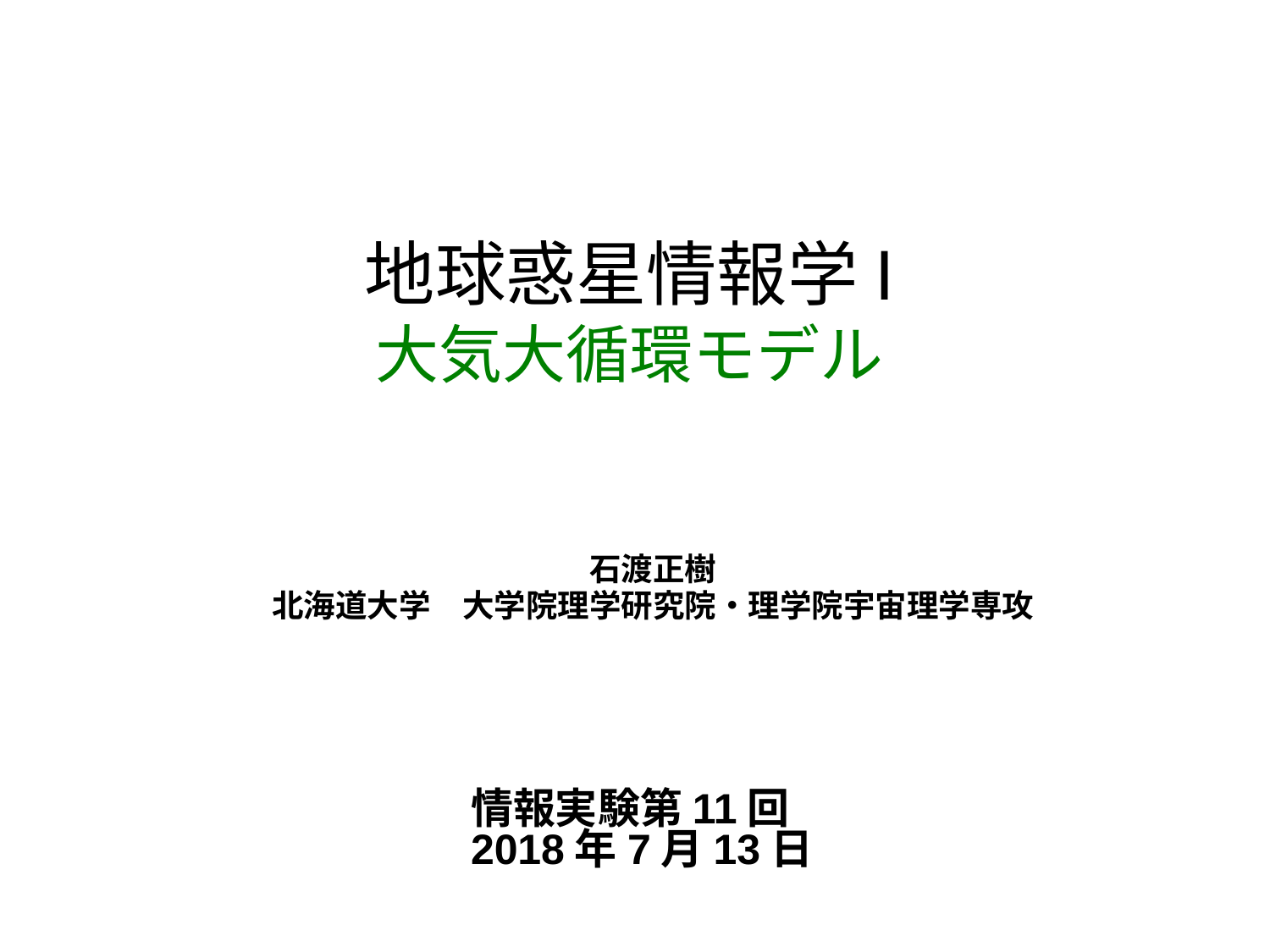

# 地球惑星情報学I 大気大循環モデル
石渡正樹
北海道大学　大学院理学研究院・理学院宇宙理学専攻

情報実験第11回
2018年7月13日